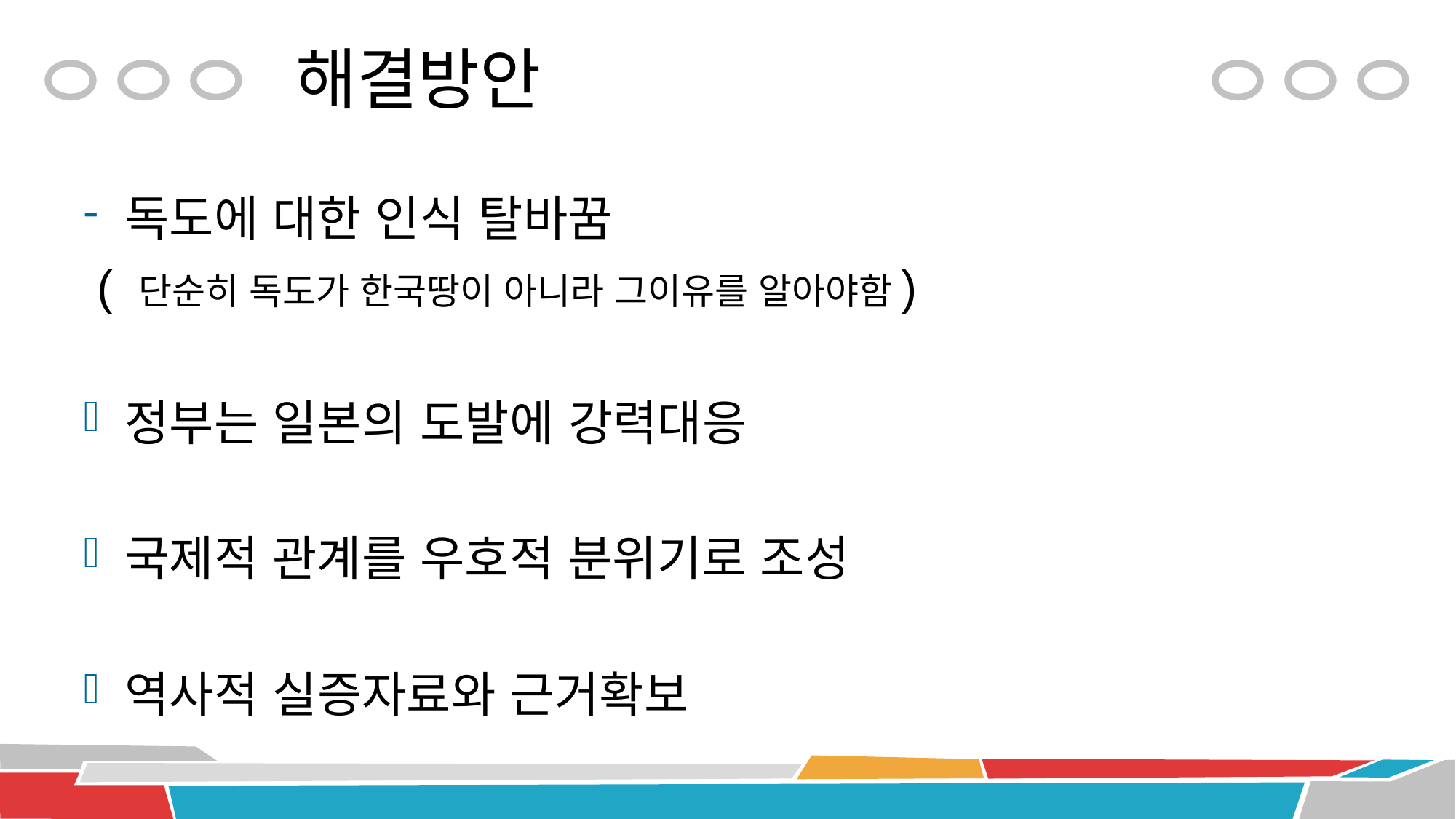

# 해결방안
독도에 대한 인식 탈바꿈
 ( 단순히 독도가 한국땅이 아니라 그이유를 알아야함)

정부는 일본의 도발에 강력대응

국제적 관계를 우호적 분위기로 조성

역사적 실증자료와 근거확보